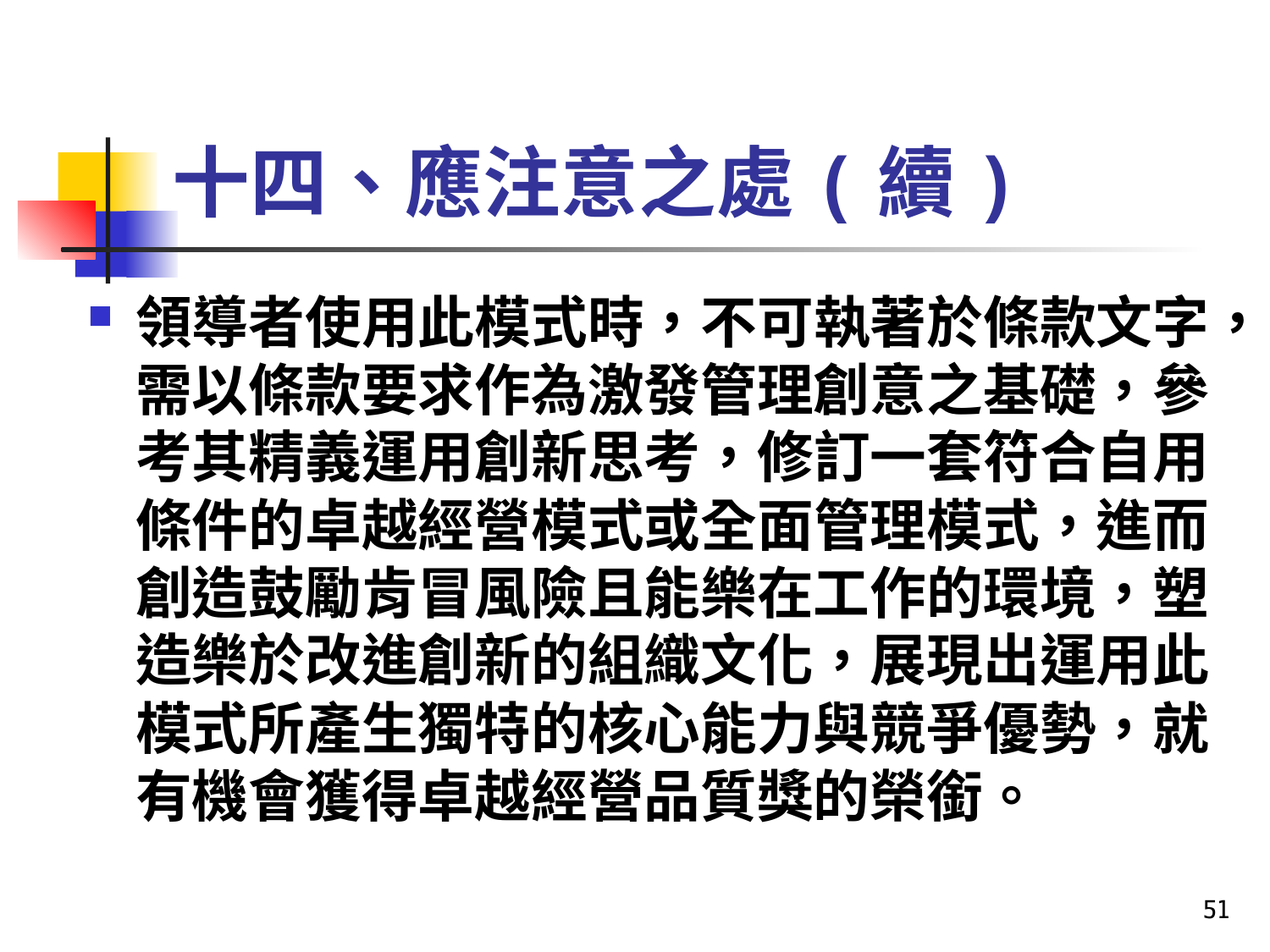

# 十四、應注意之處(續)
領導者使用此模式時，不可執著於條款文字，需以條款要求作為激發管理創意之基礎，參考其精義運用創新思考，修訂一套符合自用條件的卓越經營模式或全面管理模式，進而創造鼓勵肯冒風險且能樂在工作的環境，塑造樂於改進創新的組織文化，展現出運用此模式所產生獨特的核心能力與競爭優勢，就有機會獲得卓越經營品質獎的榮銜。

51